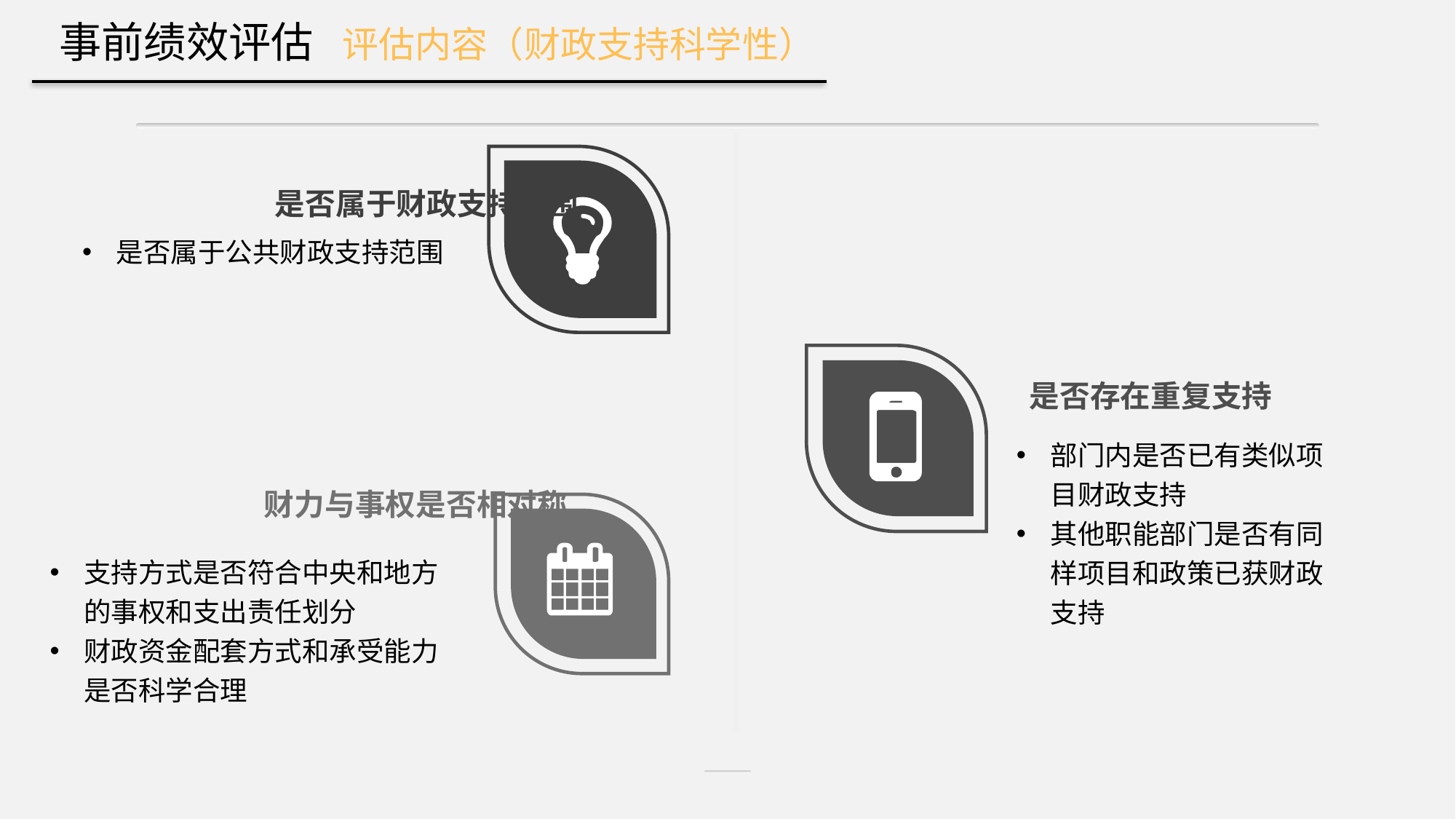

事前绩效评估   评估内容（财政支持科学性）

是否属于财政支持范围
是否属于公共财政支持范围

是否存在重复支持
部门内是否已有类似项目财政支持
其他职能部门是否有同样项目和政策已获财政支持
财力与事权是否相对称
支持方式是否符合中央和地方的事权和支出责任划分
财政资金配套方式和承受能力是否科学合理